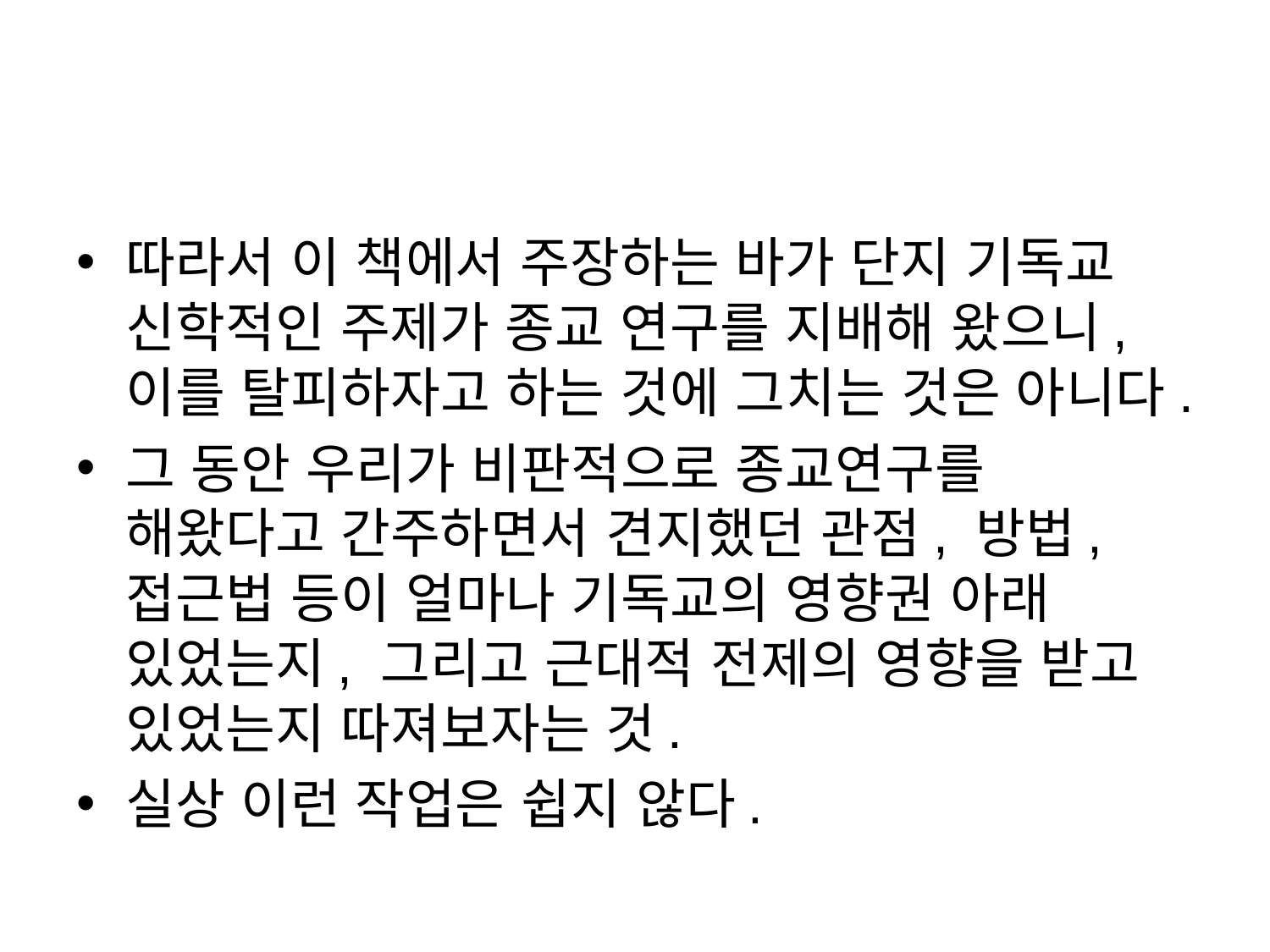

따라서 이 책에서 주장하는 바가 단지 기독교 신학적인 주제가 종교 연구를 지배해 왔으니, 이를 탈피하자고 하는 것에 그치는 것은 아니다.
그 동안 우리가 비판적으로 종교연구를 해왔다고 간주하면서 견지했던 관점, 방법, 접근법 등이 얼마나 기독교의 영향권 아래 있었는지, 그리고 근대적 전제의 영향을 받고 있었는지 따져보자는 것.
실상 이런 작업은 쉽지 않다.